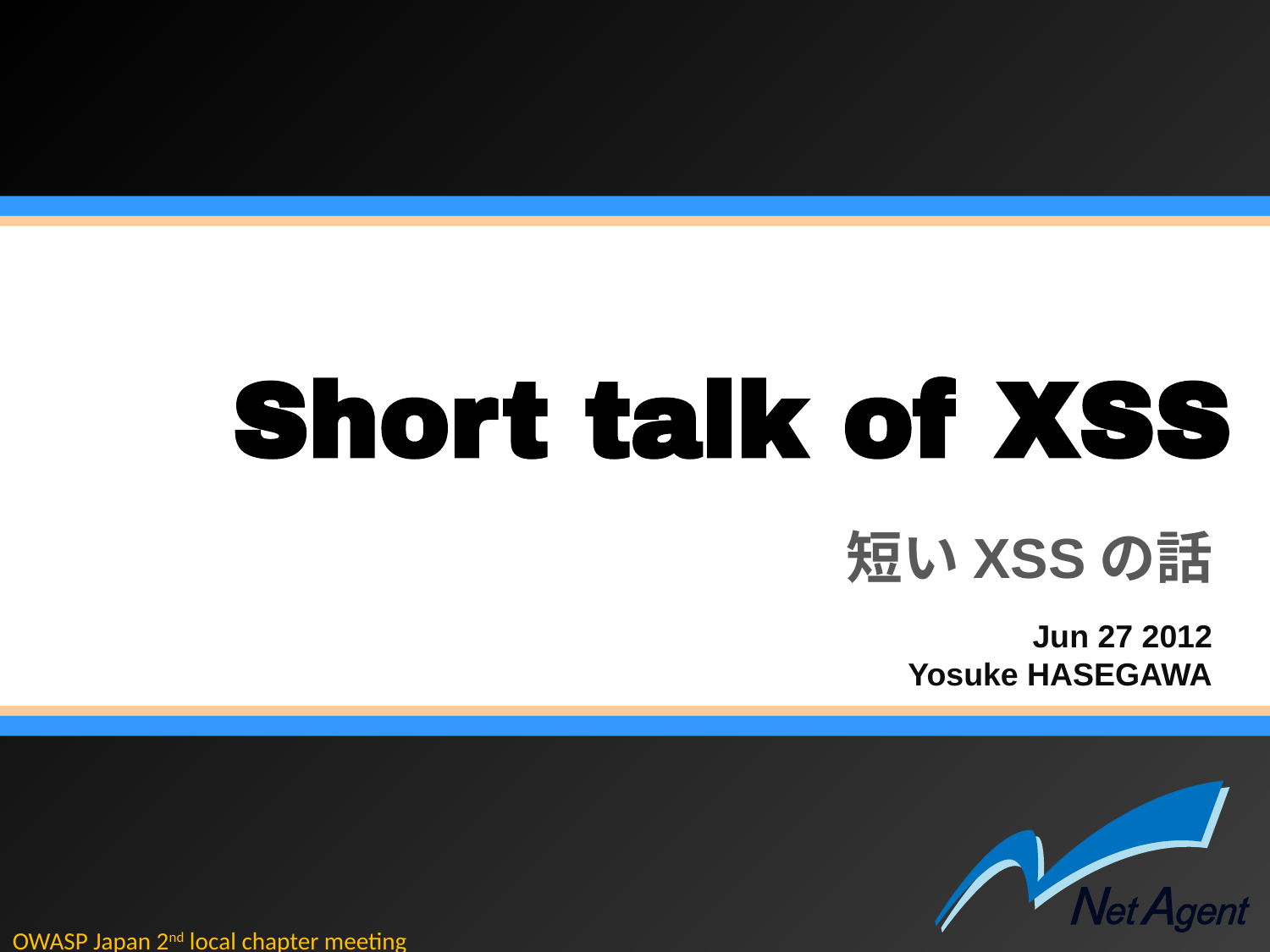

# Short talk of XSS
短いXSSの話
Jun 27 2012
Yosuke HASEGAWA